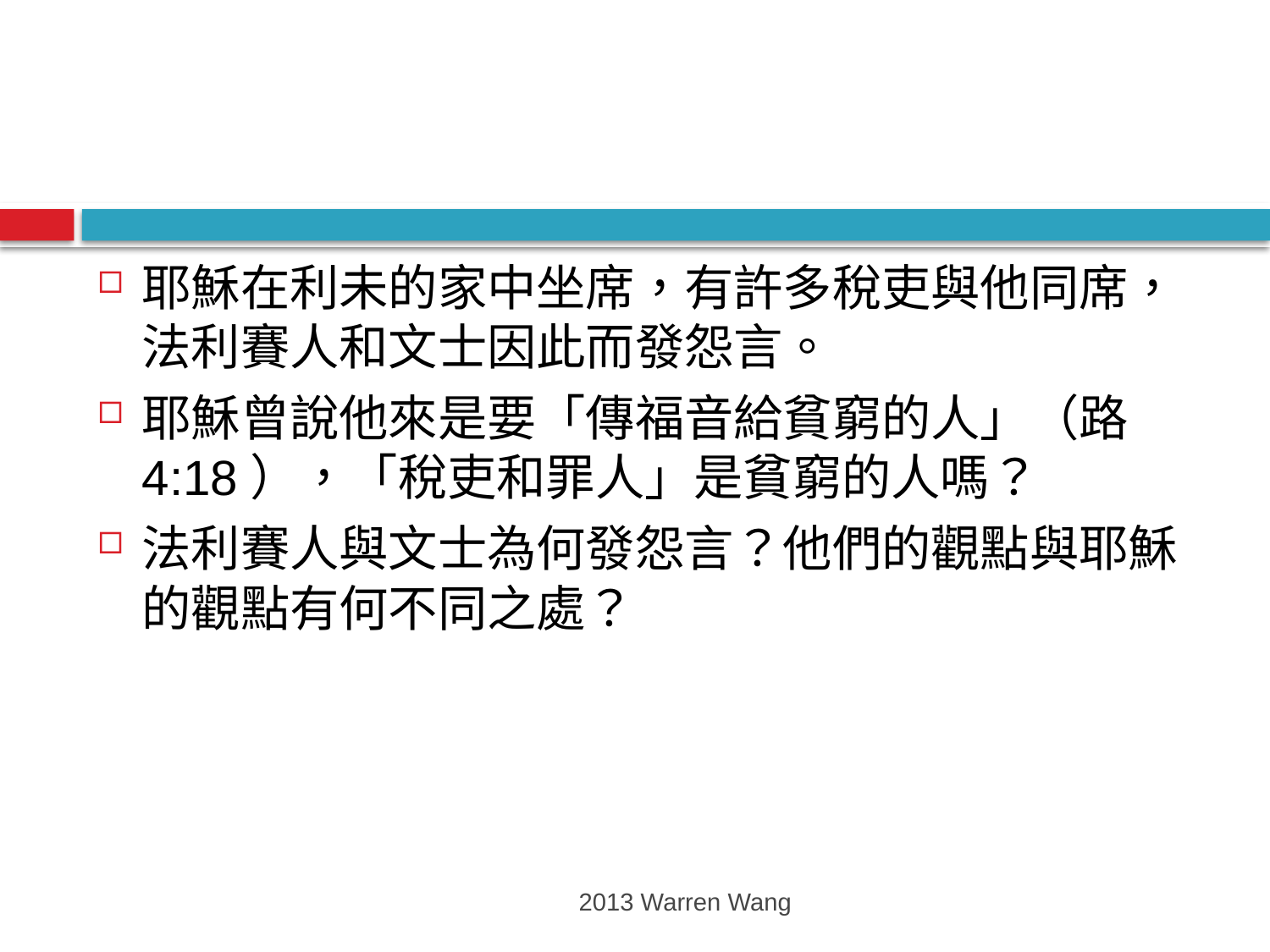

#
耶穌在利未的家中坐席，有許多稅吏與他同席，法利賽人和文士因此而發怨言。
耶穌曾說他來是要「傳福音給貧窮的人」（路4:18），「稅吏和罪人」是貧窮的人嗎？
法利賽人與文士為何發怨言？他們的觀點與耶穌的觀點有何不同之處？
2013 Warren Wang